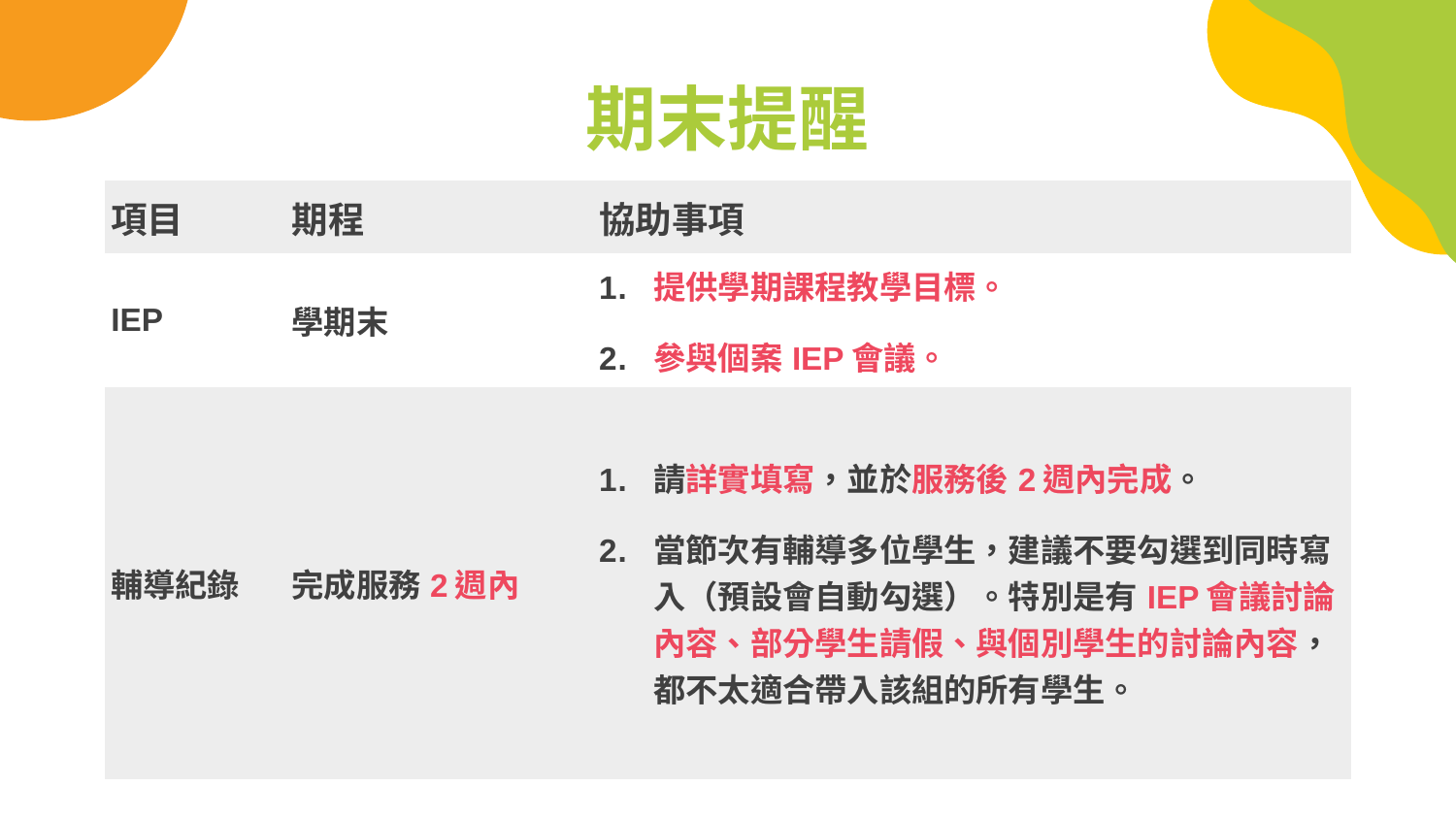

# 期末提醒
| 項目 | 期程 | 協助事項 |
| --- | --- | --- |
| IEP | 學期末 | 提供學期課程教學目標。 參與個案IEP會議。 |
| 輔導紀錄 | 完成服務2週內 | 請詳實填寫，並於服務後2週內完成。 當節次有輔導多位學生，建議不要勾選到同時寫入（預設會自動勾選）。特別是有IEP會議討論內容、部分學生請假、與個別學生的討論內容，都不太適合帶入該組的所有學生。 |